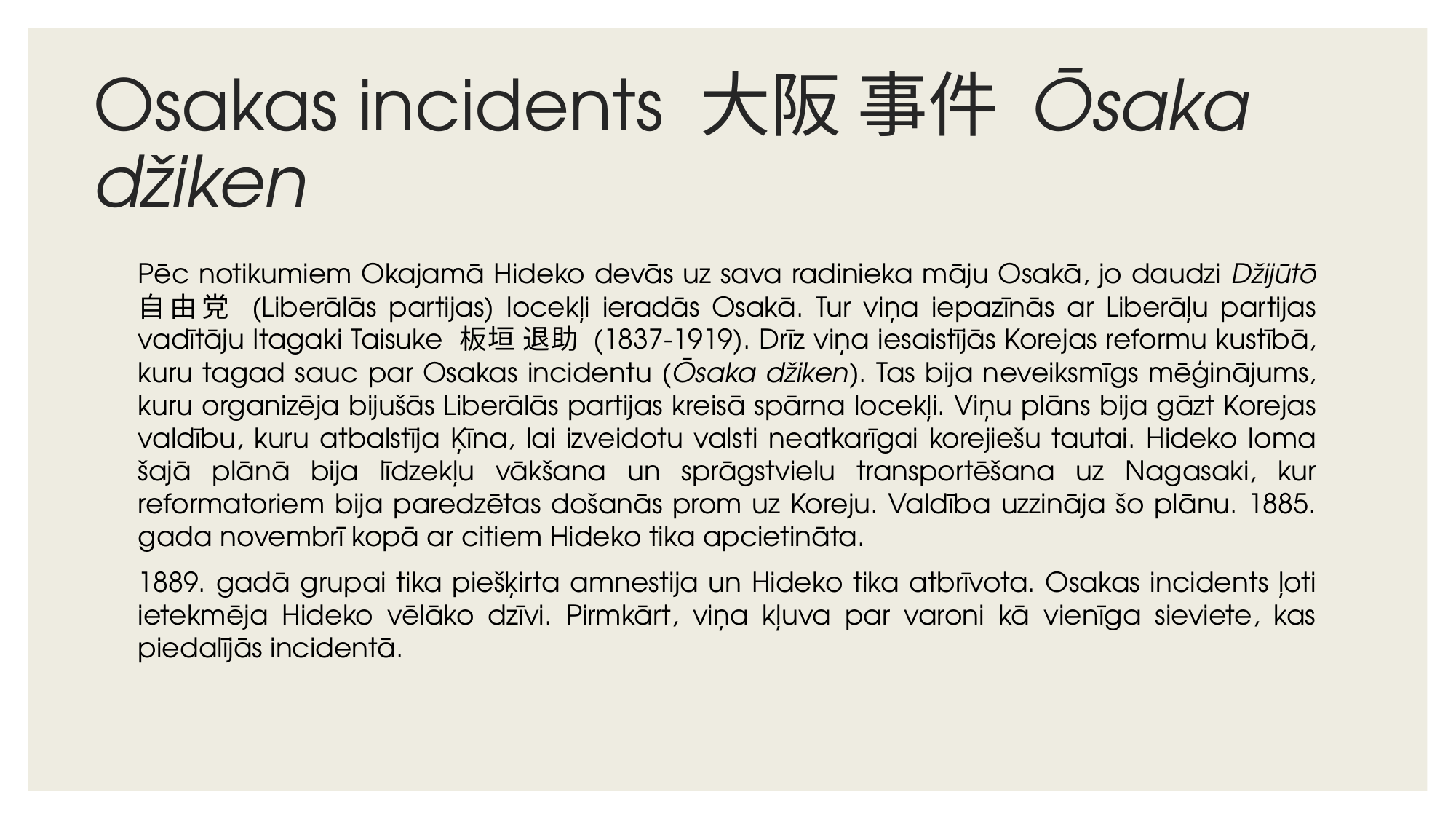

# Osakas incidents 大阪 事件 Ōsaka džiken
Pēc notikumiem Okajamā Hideko devās uz sava radinieka māju Osakā, jo daudzi Džijūtō 自由党 (Liberālās partijas) locekļi ieradās Osakā. Tur viņa iepazīnās ar Liberāļu partijas vadītāju Itagaki Taisuke 板垣 退助 (1837-1919). Drīz viņa iesaistījās Korejas reformu kustībā, kuru tagad sauc par Osakas incidentu (Ōsaka džiken). Tas bija neveiksmīgs mēģinājums, kuru organizēja bijušās Liberālās partijas kreisā spārna locekļi. Viņu plāns bija gāzt Korejas valdību, kuru atbalstīja Ķīna, lai izveidotu valsti neatkarīgai korejiešu tautai. Hideko loma šajā plānā bija līdzekļu vākšana un sprāgstvielu transportēšana uz Nagasaki, kur reformatoriem bija paredzētas došanās prom uz Koreju. Valdība uzzināja šo plānu. 1885. gada novembrī kopā ar citiem Hideko tika apcietināta.
1889. gadā grupai tika piešķirta amnestija un Hideko tika atbrīvota. Osakas incidents ļoti ietekmēja Hideko vēlāko dzīvi. Pirmkārt, viņa kļuva par varoni kā vienīga sieviete, kas piedalījās incidentā.